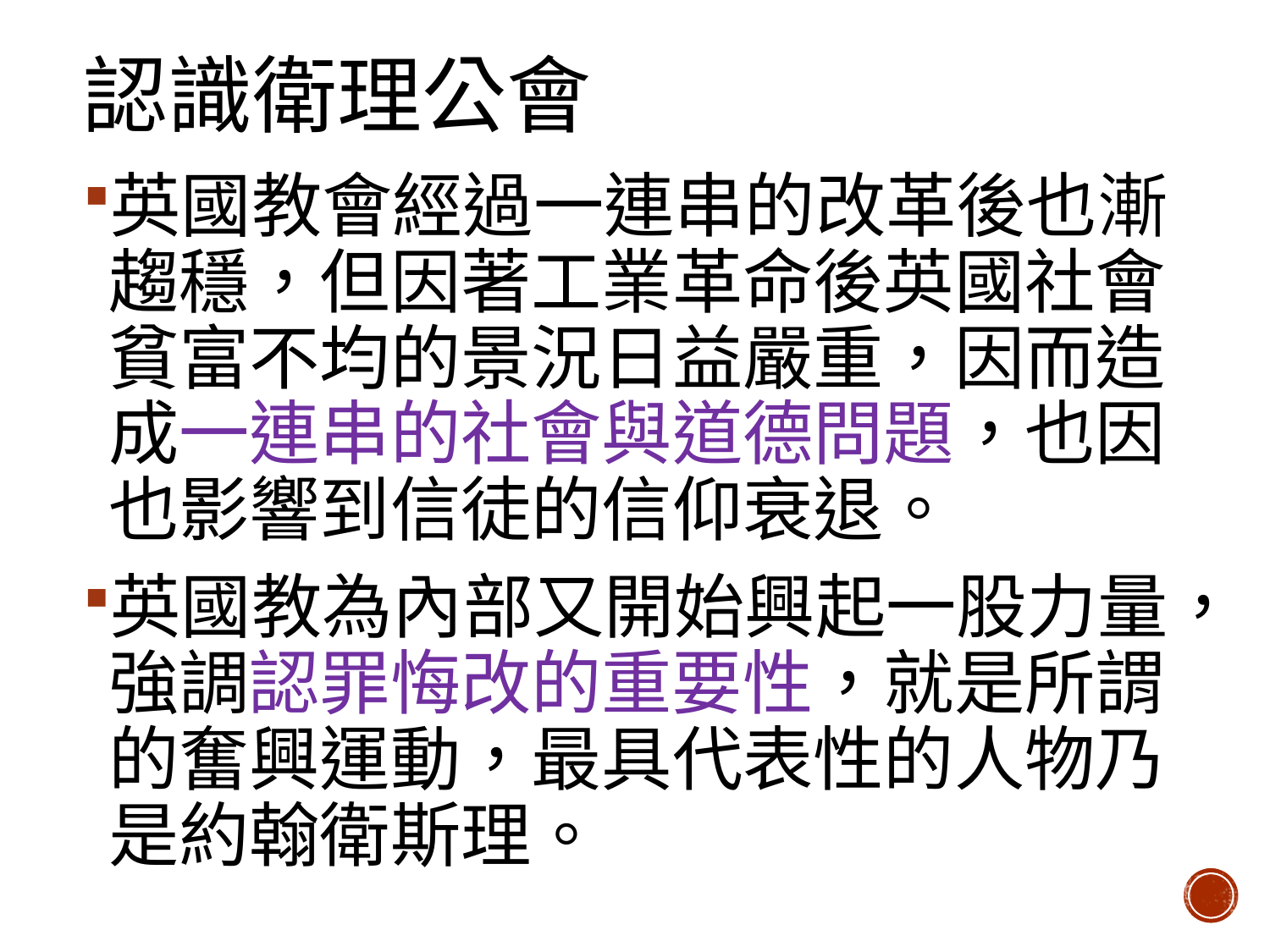

# 認識衛理公會
英國教會經過一連串的改革後也漸趨穩，但因著工業革命後英國社會貧富不均的景況日益嚴重，因而造成一連串的社會與道德問題，也因也影響到信徒的信仰衰退。
英國教為內部又開始興起一股力量，強調認罪悔改的重要性，就是所謂的奮興運動，最具代表性的人物乃是約翰衛斯理。